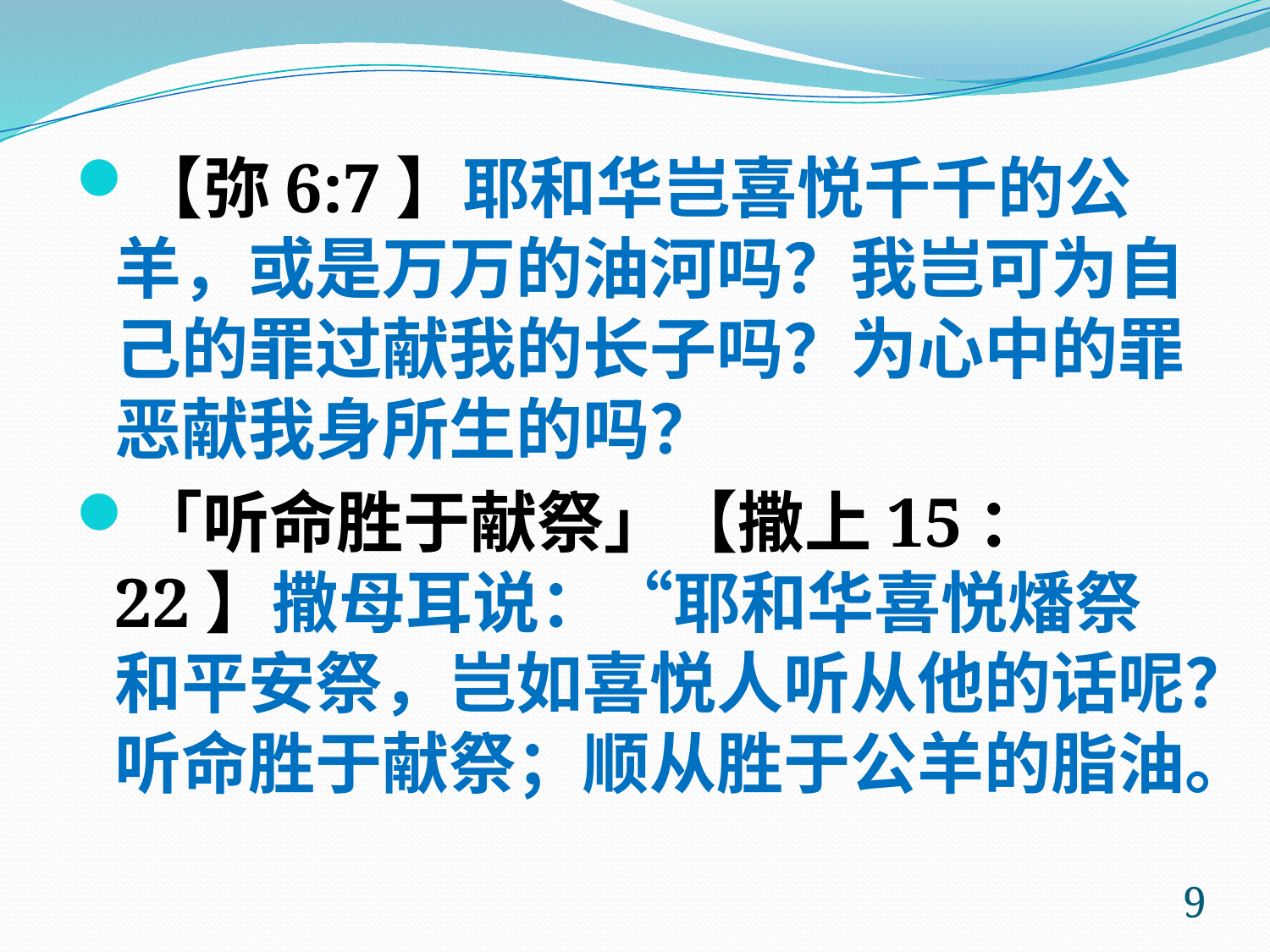

【弥6:7】耶和华岂喜悦千千的公羊，或是万万的油河吗？我岂可为自己的罪过献我的长子吗？为心中的罪恶献我身所生的吗？
「听命胜于献祭」【撒上15：22】撒母耳说：“耶和华喜悦燔祭和平安祭，岂如喜悦人听从他的话呢？听命胜于献祭；顺从胜于公羊的脂油。

9